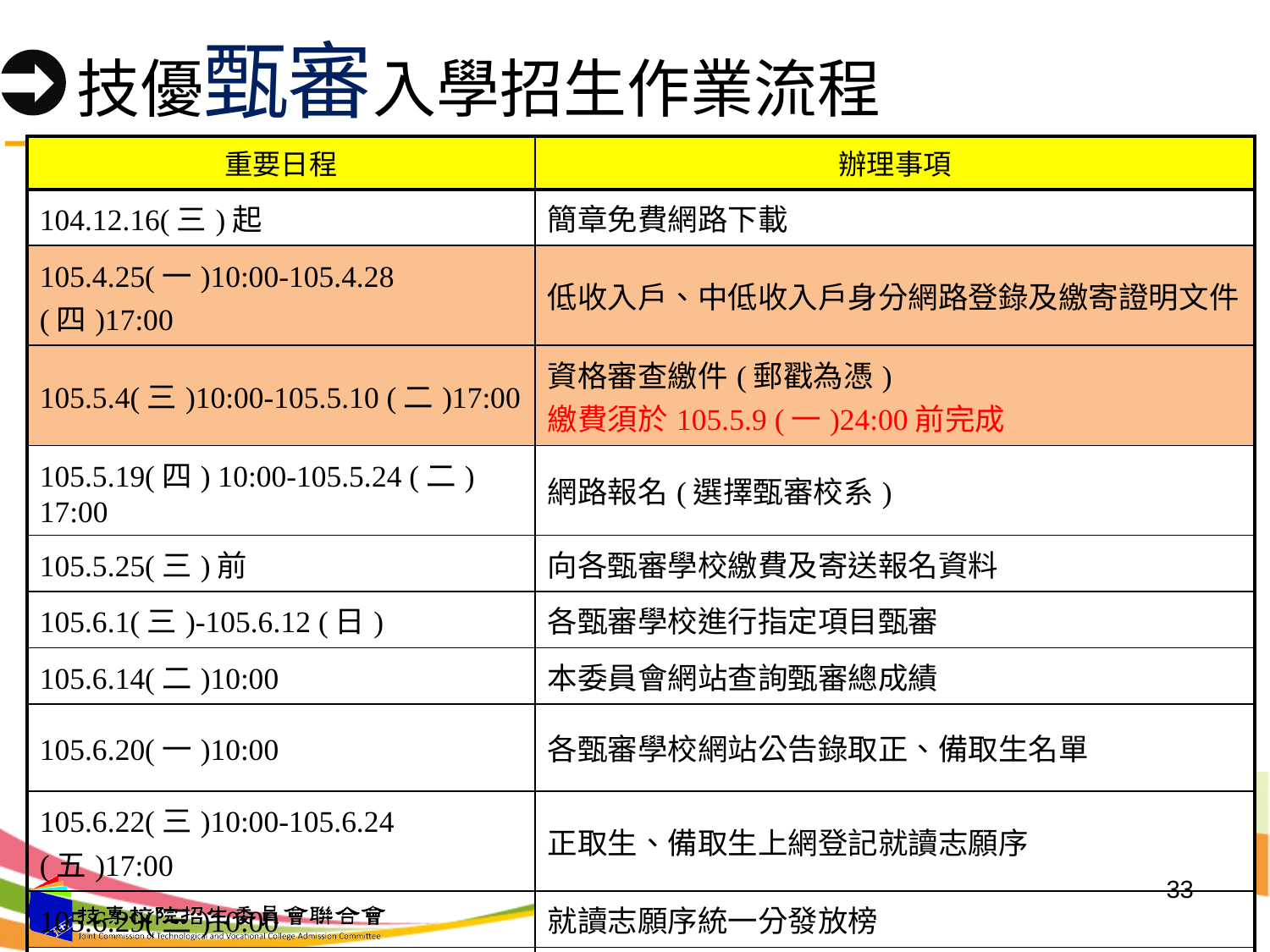

# 技優甄審入學招生作業流程

| 重要日程 | 辦理事項 |
| --- | --- |
| 104.12.16(三)起 | 簡章免費網路下載 |
| 105.4.25(一)10:00-105.4.28 (四)17:00 | 低收入戶、中低收入戶身分網路登錄及繳寄證明文件 |
| 105.5.4(三)10:00-105.5.10 (二)17:00 | 資格審查繳件(郵戳為憑) 繳費須於105.5.9 (一)24:00前完成 |
| 105.5.19(四) 10:00-105.5.24 (二) 17:00 | 網路報名(選擇甄審校系) |
| 105.5.25(三)前 | 向各甄審學校繳費及寄送報名資料 |
| 105.6.1(三)-105.6.12 (日) | 各甄審學校進行指定項目甄審 |
| 105.6.14(二)10:00 | 本委員會網站查詢甄審總成績 |
| 105.6.20(一)10:00 | 各甄審學校網站公告錄取正、備取生名單 |
| 105.6.22(三)10:00-105.6.24 (五)17:00 | 正取生、備取生上網登記就讀志願序 |
| 105.6.29(三)10:00 | 就讀志願序統一分發放榜 |
| 105.7.12(二)12:00前 | 報到截止(依各甄審學校規定之報到時間辦理) |
33